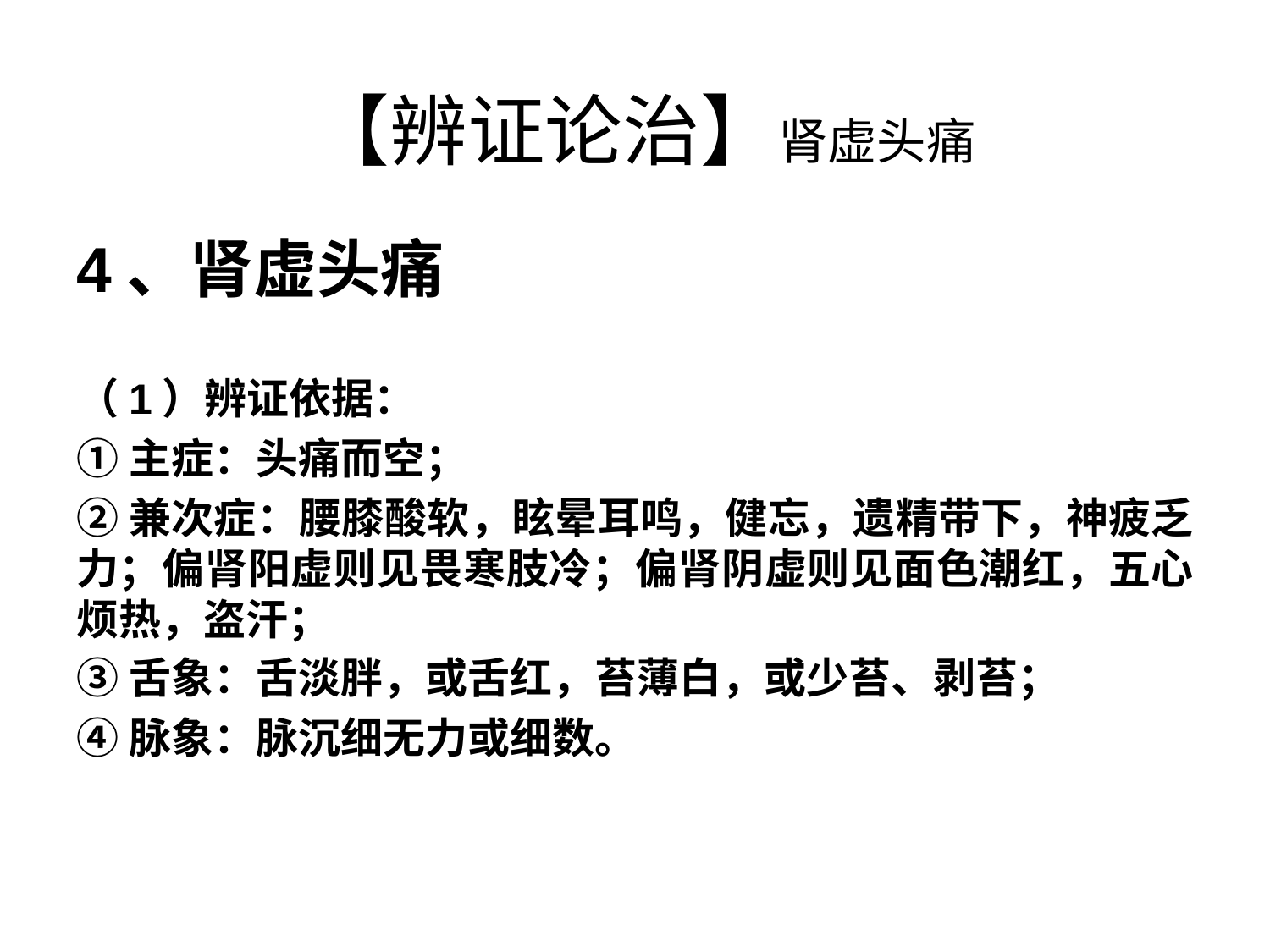

# 【辨证论治】肾虚头痛
4、肾虚头痛

（1）辨证依据：
①主症：头痛而空；
②兼次症：腰膝酸软，眩晕耳鸣，健忘，遗精带下，神疲乏力；偏肾阳虚则见畏寒肢冷；偏肾阴虚则见面色潮红，五心烦热，盗汗；
③舌象：舌淡胖，或舌红，苔薄白，或少苔、剥苔；
④脉象：脉沉细无力或细数。